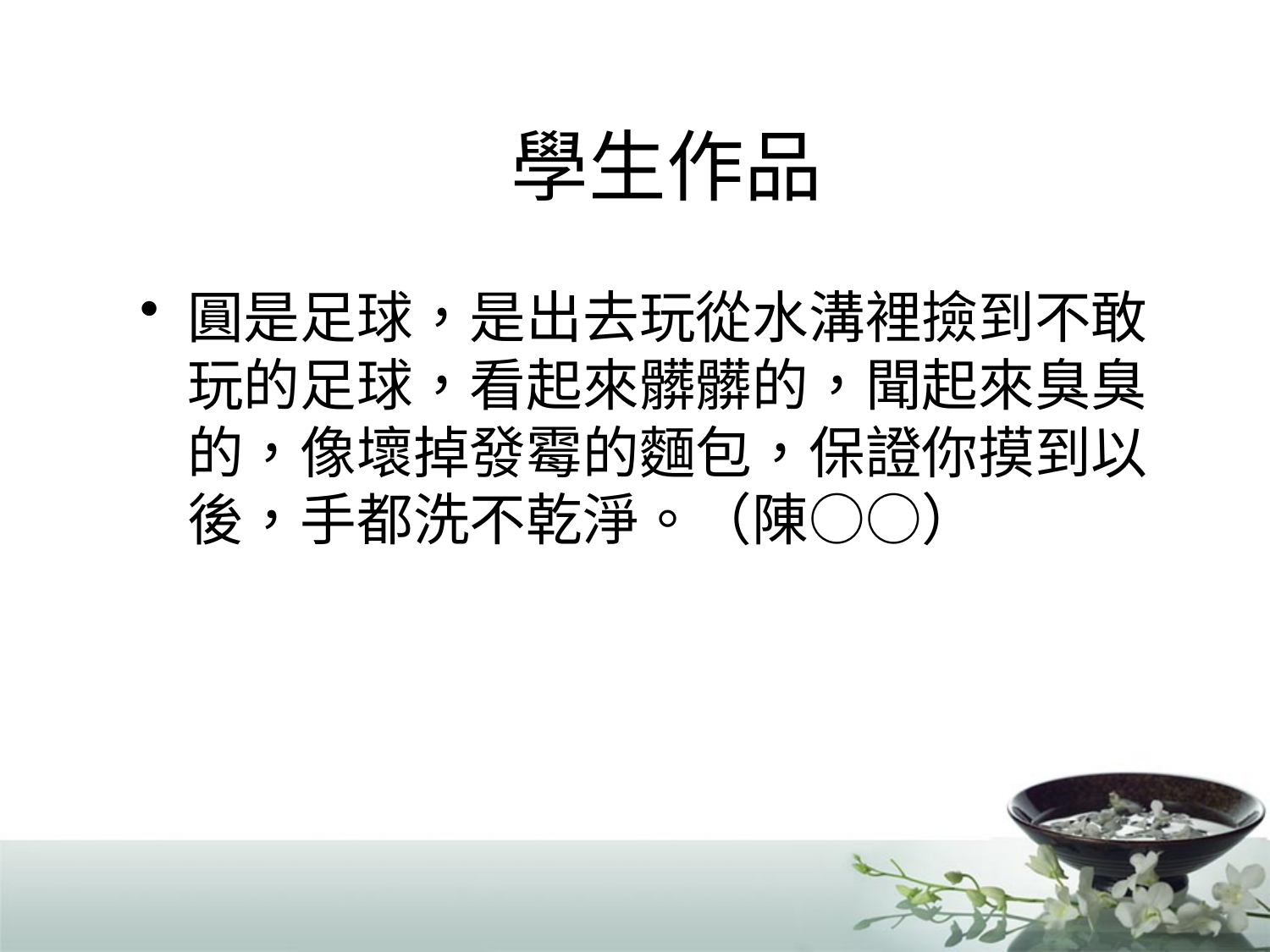

# 學生作品
圓是足球，是出去玩從水溝裡撿到不敢玩的足球，看起來髒髒的，聞起來臭臭的，像壞掉發霉的麵包，保證你摸到以後，手都洗不乾淨。（陳○○）